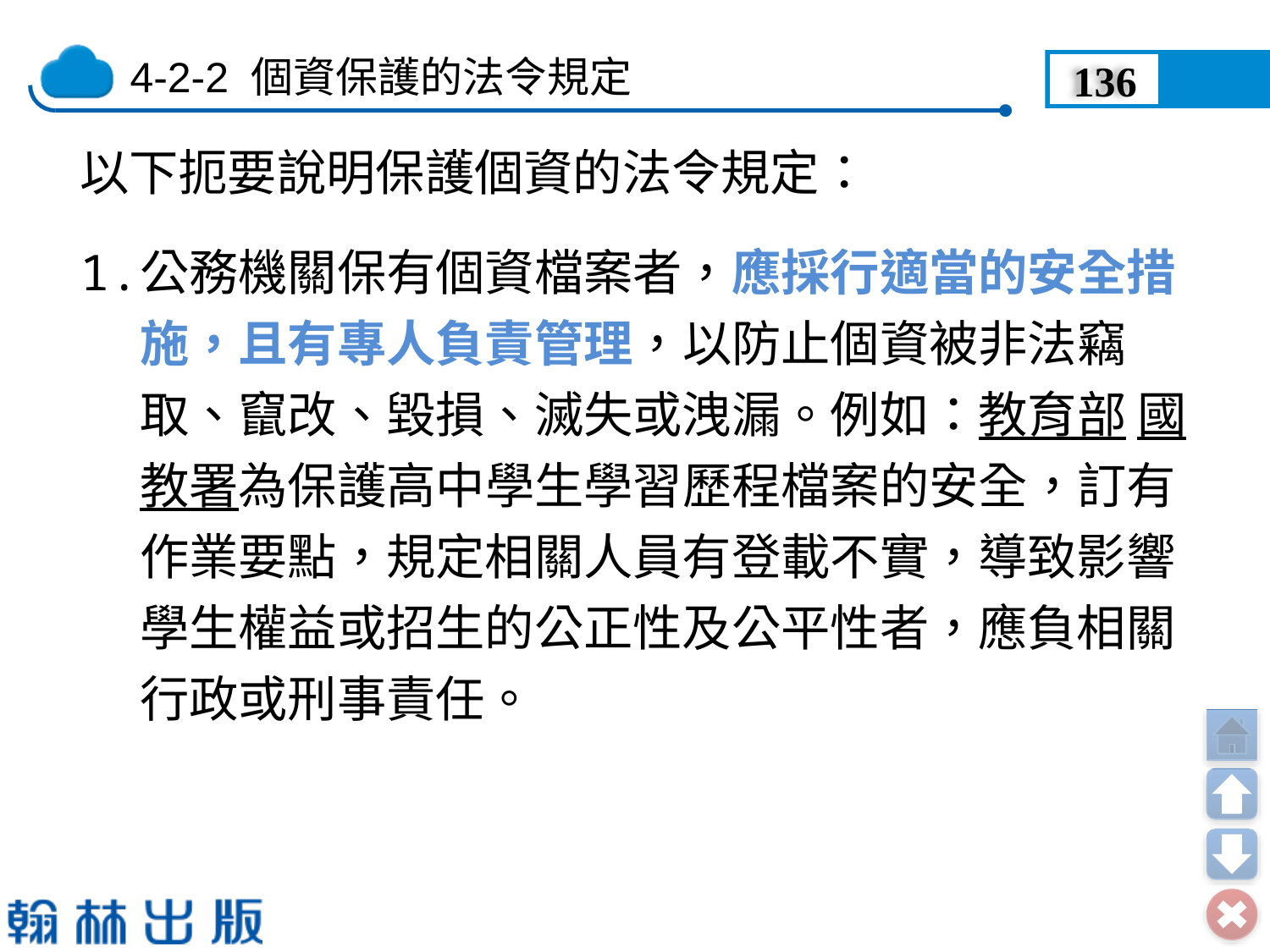

136
以下扼要說明保護個資的法令規定：
1.	公務機關保有個資檔案者，應採行適當的安全措施，且有專人負責管理，以防止個資被非法竊取、竄改、毀損、滅失或洩漏。例如：教育部 國教署為保護高中學生學習歷程檔案的安全，訂有作業要點，規定相關人員有登載不實，導致影響學生權益或招生的公正性及公平性者，應負相關行政或刑事責任。